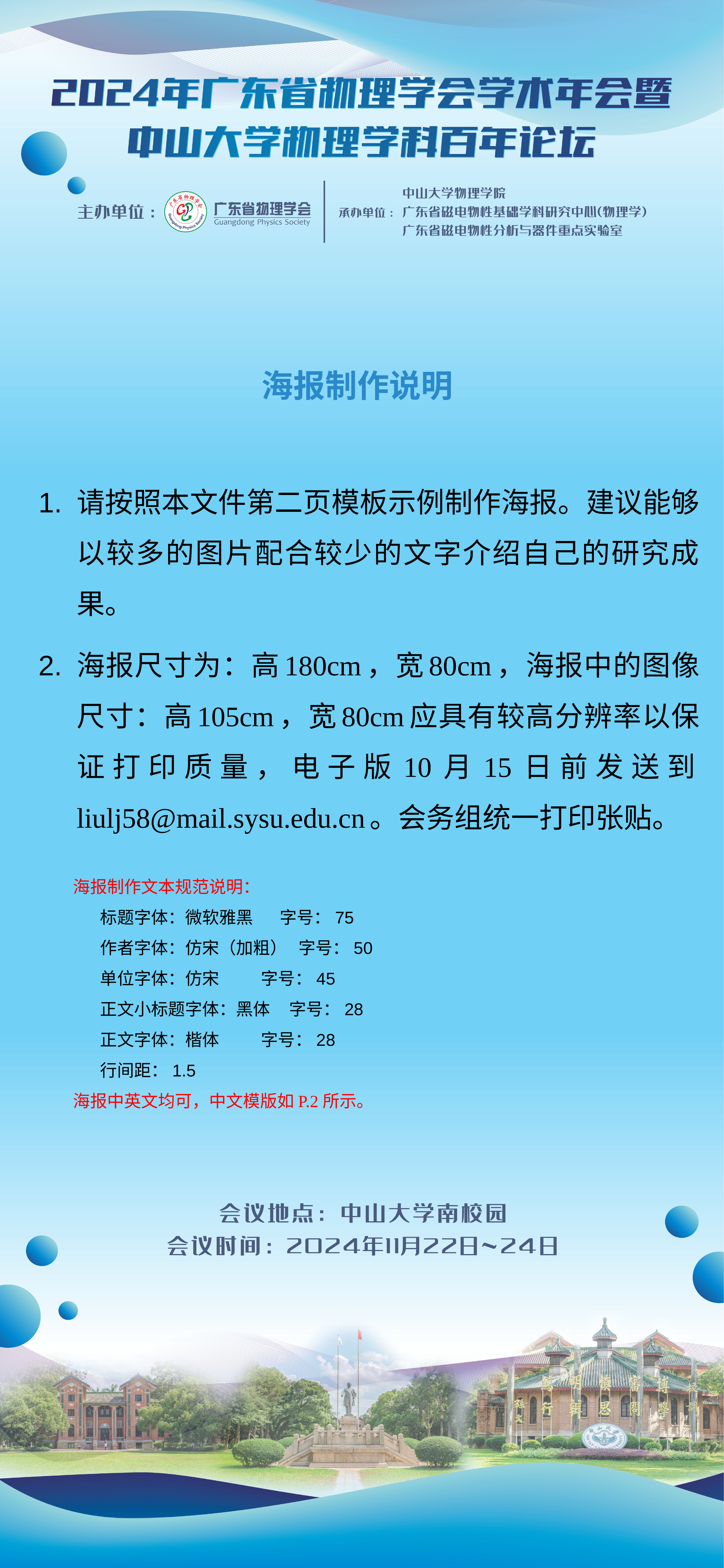

海报制作说明
请按照本文件第二页模板示例制作海报。建议能够以较多的图片配合较少的文字介绍自己的研究成果。
海报尺寸为：高180cm，宽80cm，海报中的图像尺寸：高105cm，宽80cm应具有较高分辨率以保证打印质量，电子版10月15日前发送到liulj58@mail.sysu.edu.cn。会务组统一打印张贴。

海报制作文本规范说明：
      标题字体：微软雅黑       字号：75
      作者字体：仿宋（加粗）   字号：50
      单位字体：仿宋           字号：45
      正文小标题字体：黑体     字号：28
      正文字体：楷体           字号：28
      行间距：1.5
海报中英文均可，中文模版如P.2所示。